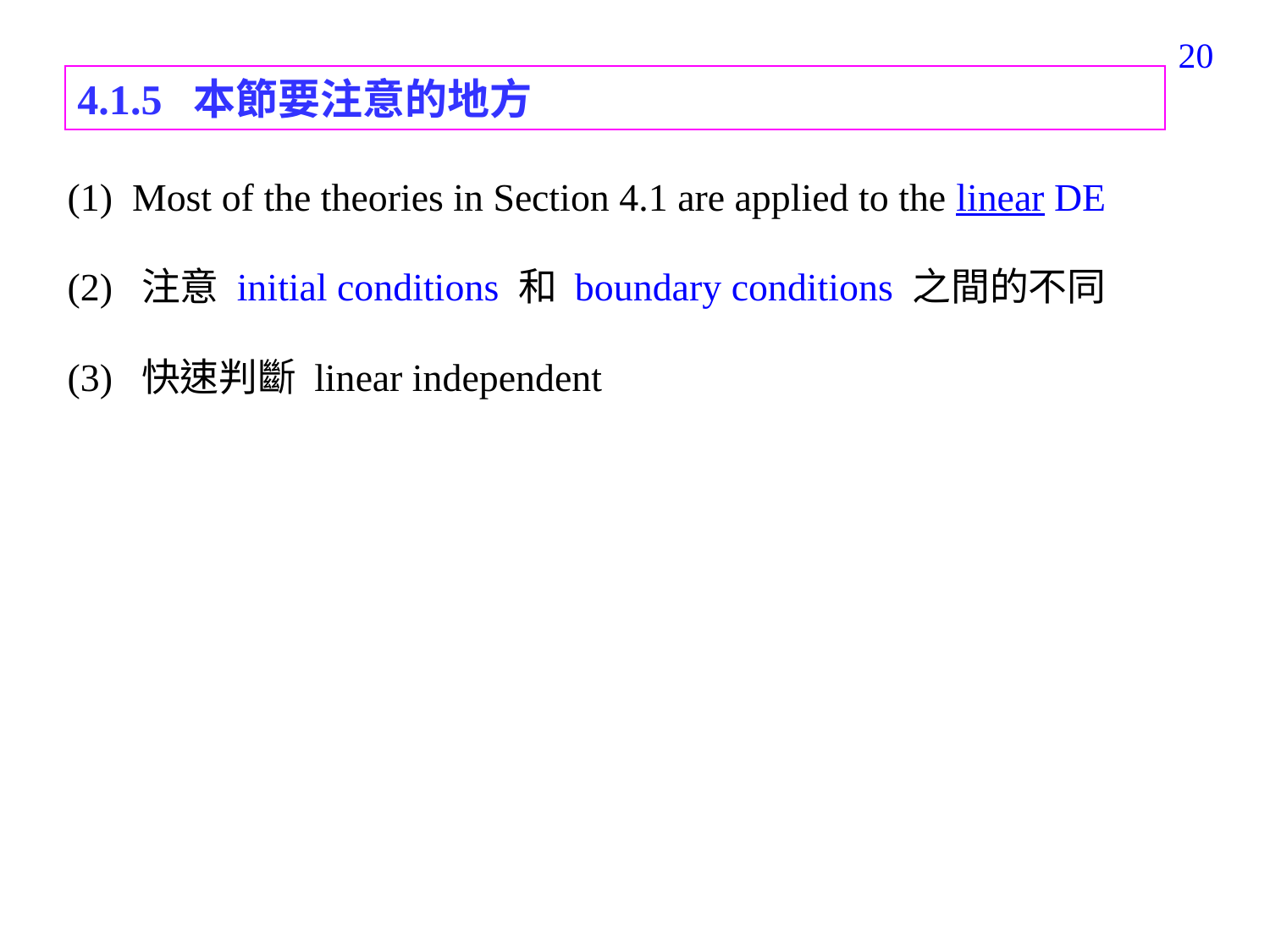

20
4.1.5  本節要注意的地方
(1)  Most of the theories in Section 4.1 are applied to the linear DE
(2)  注意 initial conditions 和 boundary conditions 之間的不同
(3)  快速判斷 linear independent